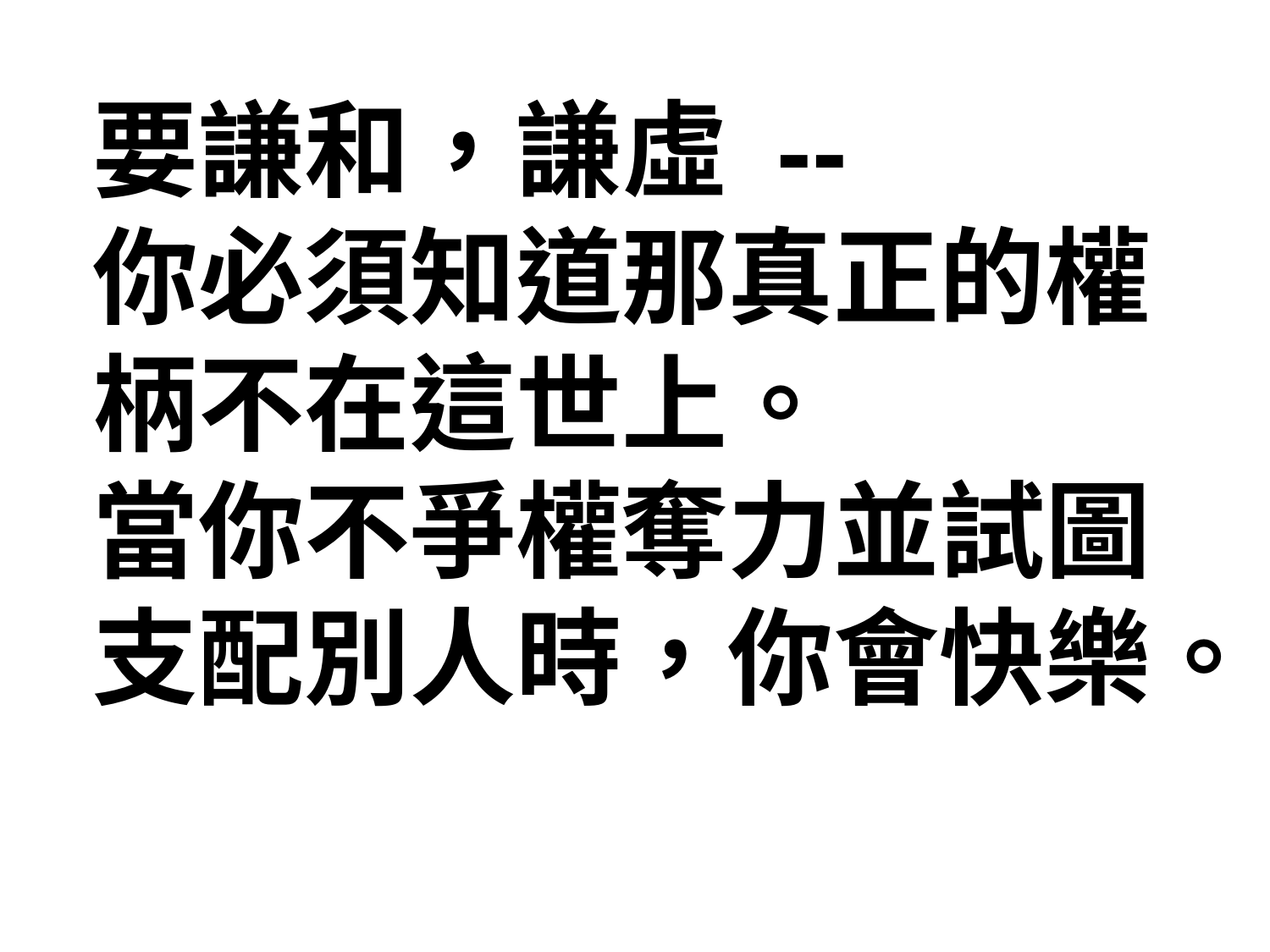

要謙和，謙虛 --
你必須知道那真正的權柄不在這世上。
當你不爭權奪力並試圖支配別人時，你會快樂。